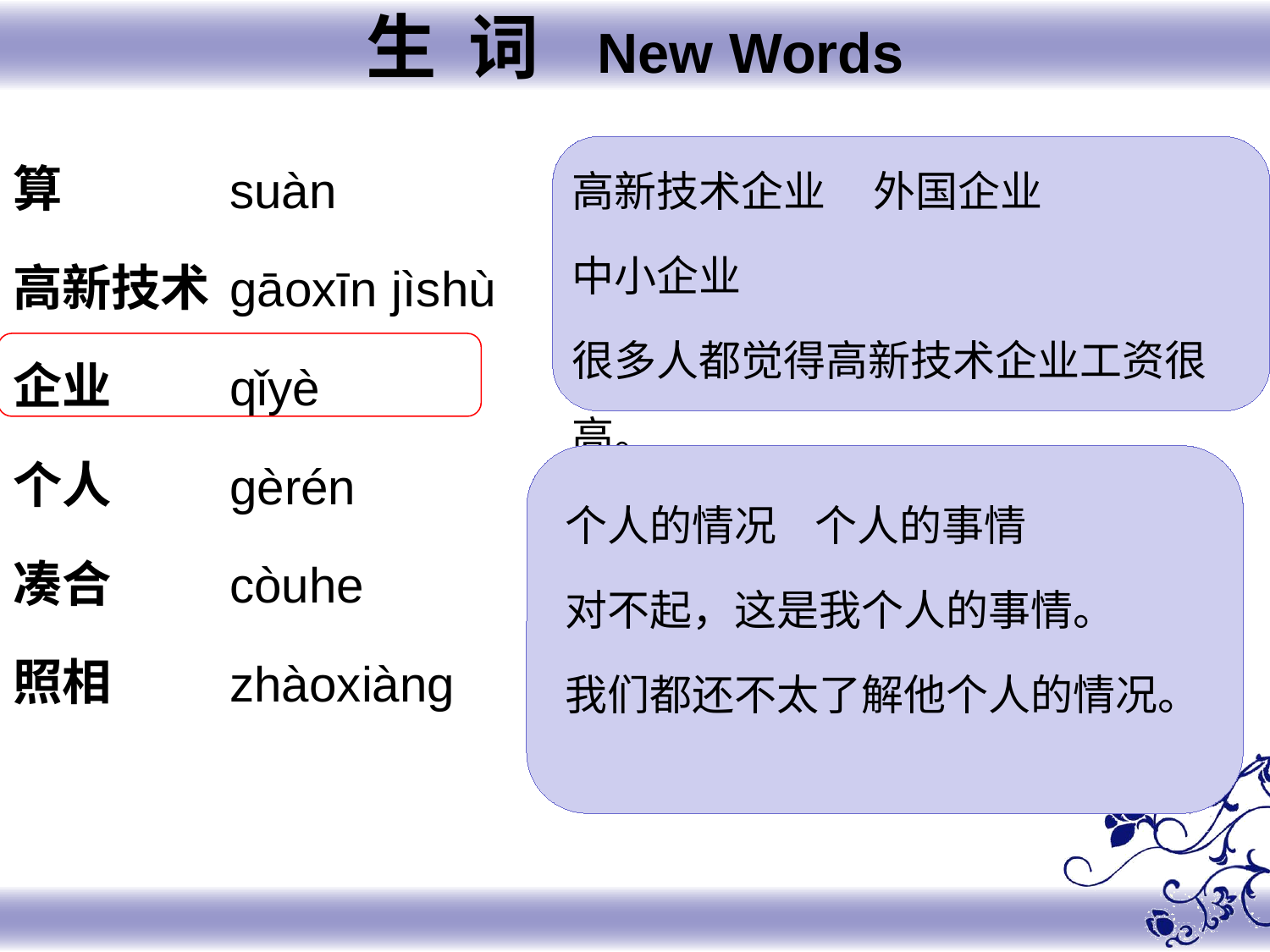

生  词   New Words
算
高新技术
企业
个人
凑合
照相
suàn
gāoxīn jìshù
qǐyè
gèrén
còuhe
zhàoxiàng
高新技术企业     外国企业
中小企业
很多人都觉得高新技术企业工资很高。

个人的情况    个人的事情
对不起，这是我个人的事情。
我们都还不太了解他个人的情况。